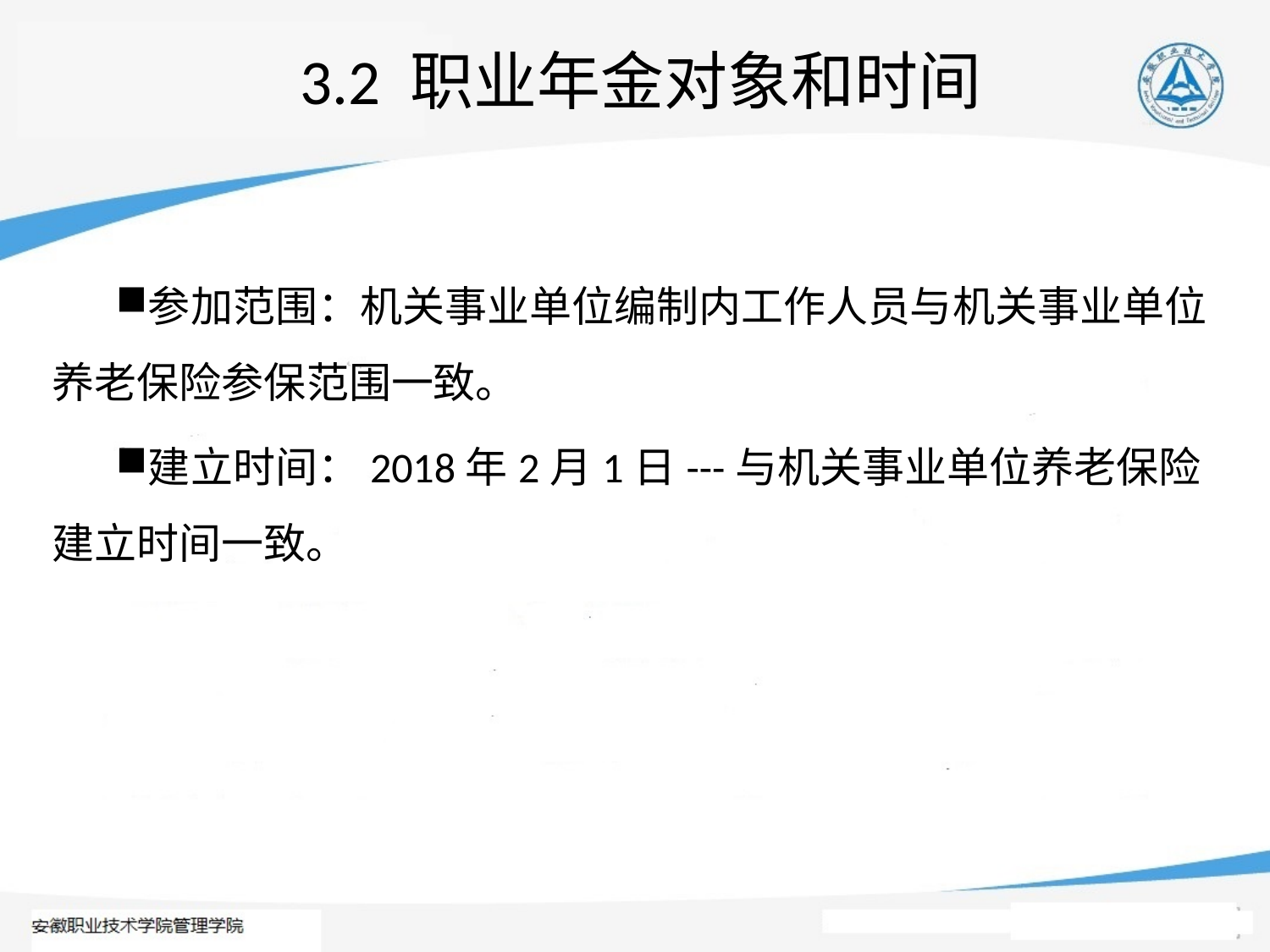

# 3.2 职业年金对象和时间
参加范围：机关事业单位编制内工作人员与机关事业单位养老保险参保范围一致。
建立时间：2018年2月1日---与机关事业单位养老保险建立时间一致。